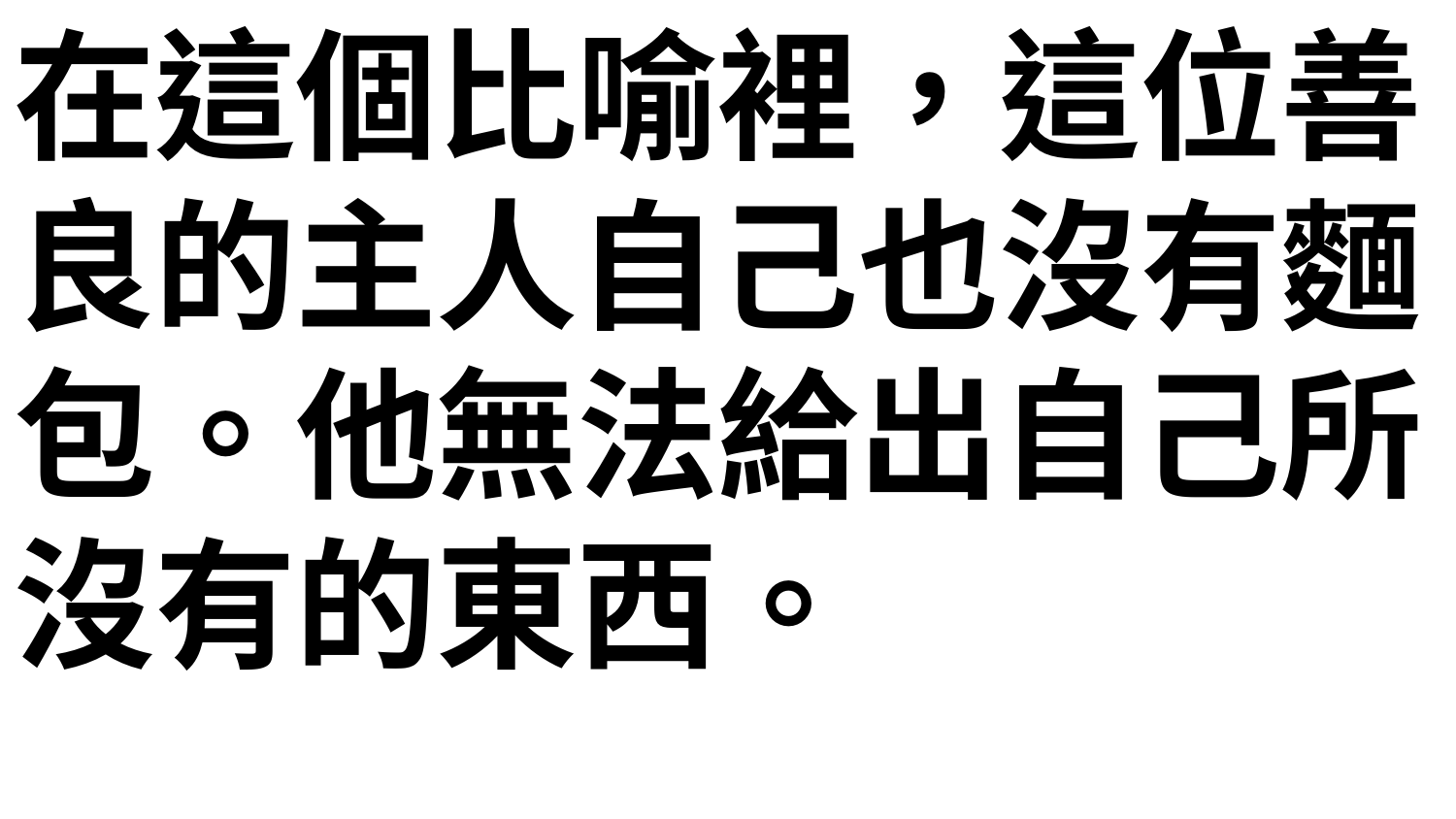

在這個比喻裡，這位善良的主人自己也沒有麵包。他無法給出自己所沒有的東西。